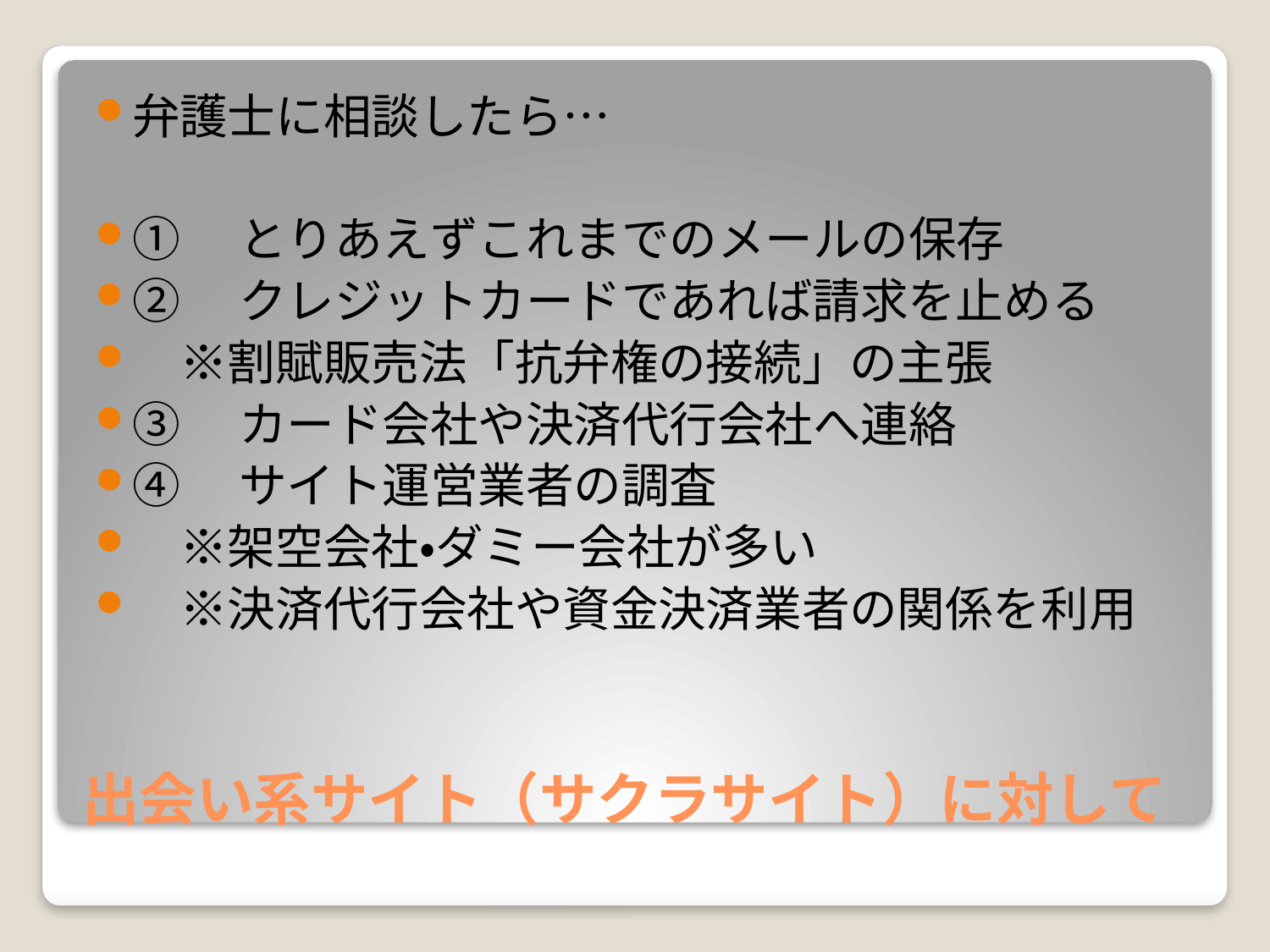

弁護士に相談したら…

①　とりあえずこれまでのメールの保存
②　クレジットカードであれば請求を止める
　※割賦販売法「抗弁権の接続」の主張
③　カード会社や決済代行会社へ連絡
④　サイト運営業者の調査
　※架空会社・ダミー会社が多い
　※決済代行会社や資金決済業者の関係を利用
# 出会い系サイト（サクラサイト）に対して